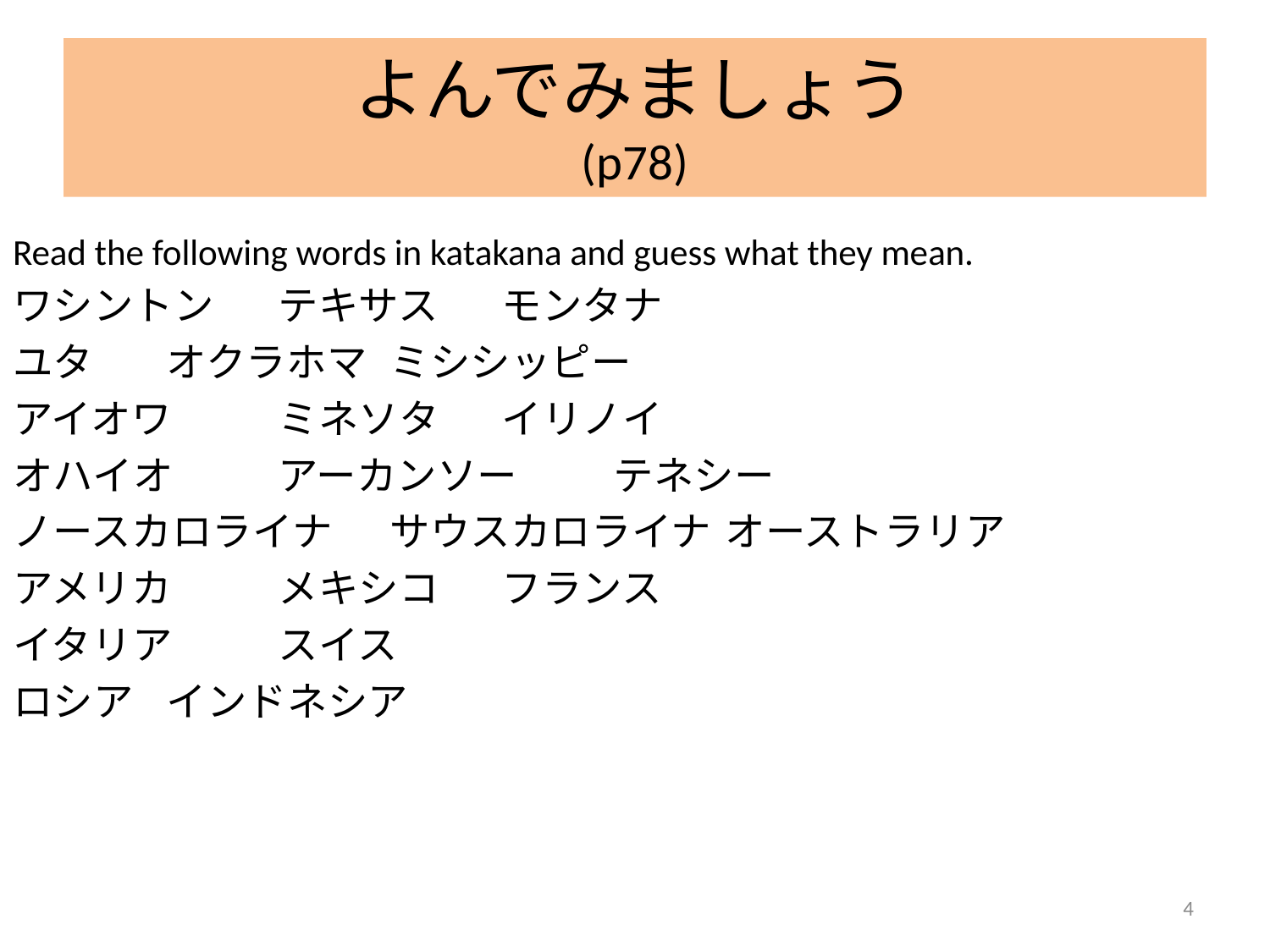

# よんでみましょう (p78)

Read the following words in katakana and guess what they mean.
ワシントン				テキサス					モンタナ
ユタ						オクラホマ				ミシシッピー
アイオワ					ミネソタ					イリノイ
オハイオ					アーカンソー			テネシー
ノースカロライナ		サウスカロライナ		オーストラリア
アメリカ					メキシコ					フランス
イタリア					スイス
ロシア					インドネシア
4